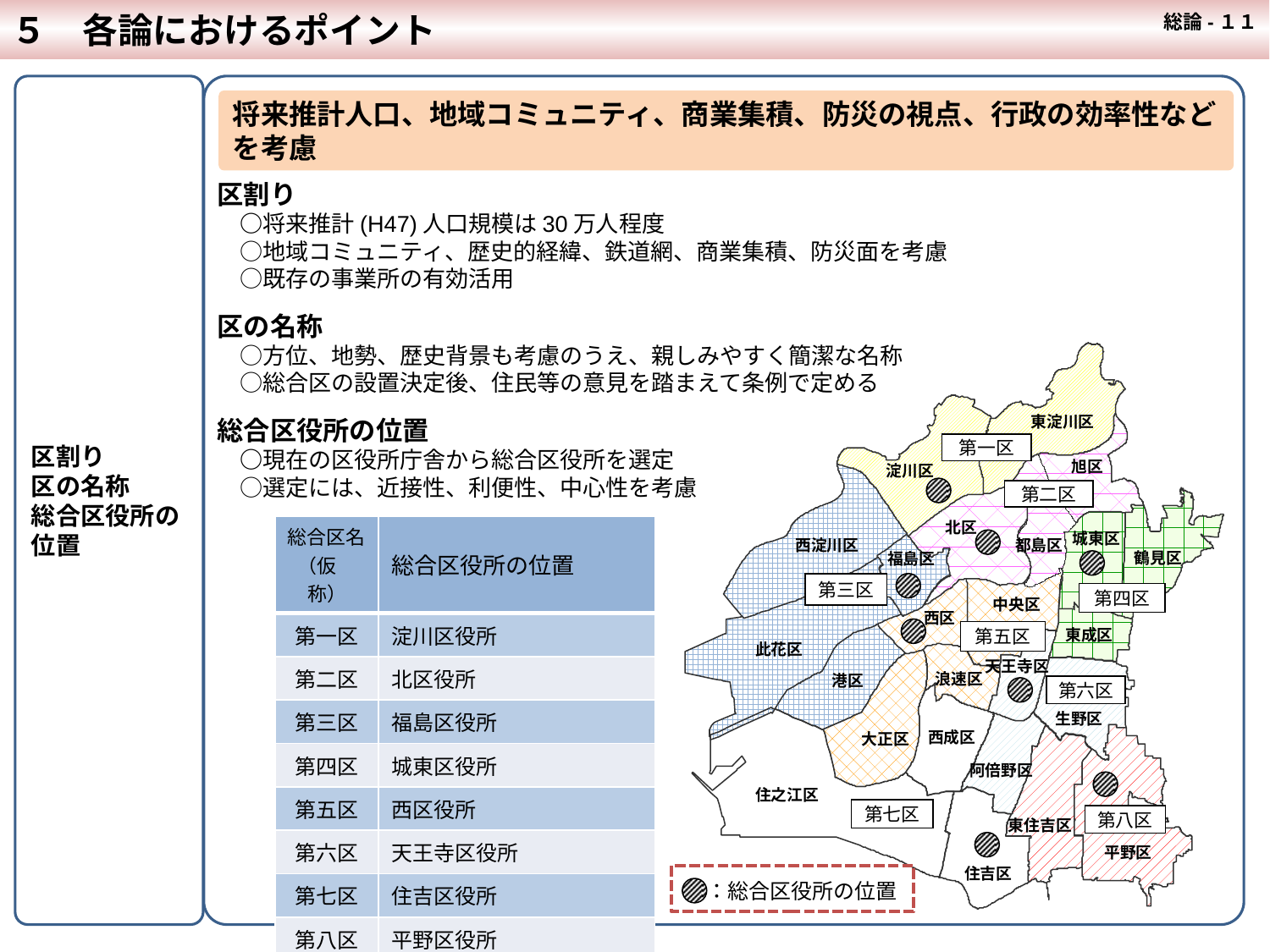

５　各論におけるポイント
 総論-１１
区割り
区の名称
総合区役所の位置

区割り
　○将来推計(H47)人口規模は30万人程度
　○地域コミュニティ、歴史的経緯、鉄道網、商業集積、防災面を考慮
　○既存の事業所の有効活用

区の名称
　○方位、地勢、歴史背景も考慮のうえ、親しみやすく簡潔な名称
　○総合区の設置決定後、住民等の意見を踏まえて条例で定める

総合区役所の位置
　○現在の区役所庁舎から総合区役所を選定
　○選定には、近接性、利便性、中心性を考慮
将来推計人口、地域コミュニティ、商業集積、防災の視点、行政の効率性などを考慮

東淀川区
旭区
淀川区
北区
城東区
西淀川区
都島区
鶴見区
福島区
中央区
西区
東成区
此花区
天王寺区
浪速区
港区
生野区
西成区
大正区
阿倍野区
住之江区
東住吉区
平野区
住吉区
第一区
第二区
第三区
第四区
第五区
第六区
第七区
第八区

| 総合区名（仮　称） | 総合区役所の位置 |
| --- | --- |
| 第一区 | 淀川区役所 |
| 第二区 | 北区役所 |
| 第三区 | 福島区役所 |
| 第四区 | 城東区役所 |
| 第五区 | 西区役所 |
| 第六区 | 天王寺区役所 |
| 第七区 | 住吉区役所 |
| 第八区 | 平野区役所 |

：総合区役所の位置